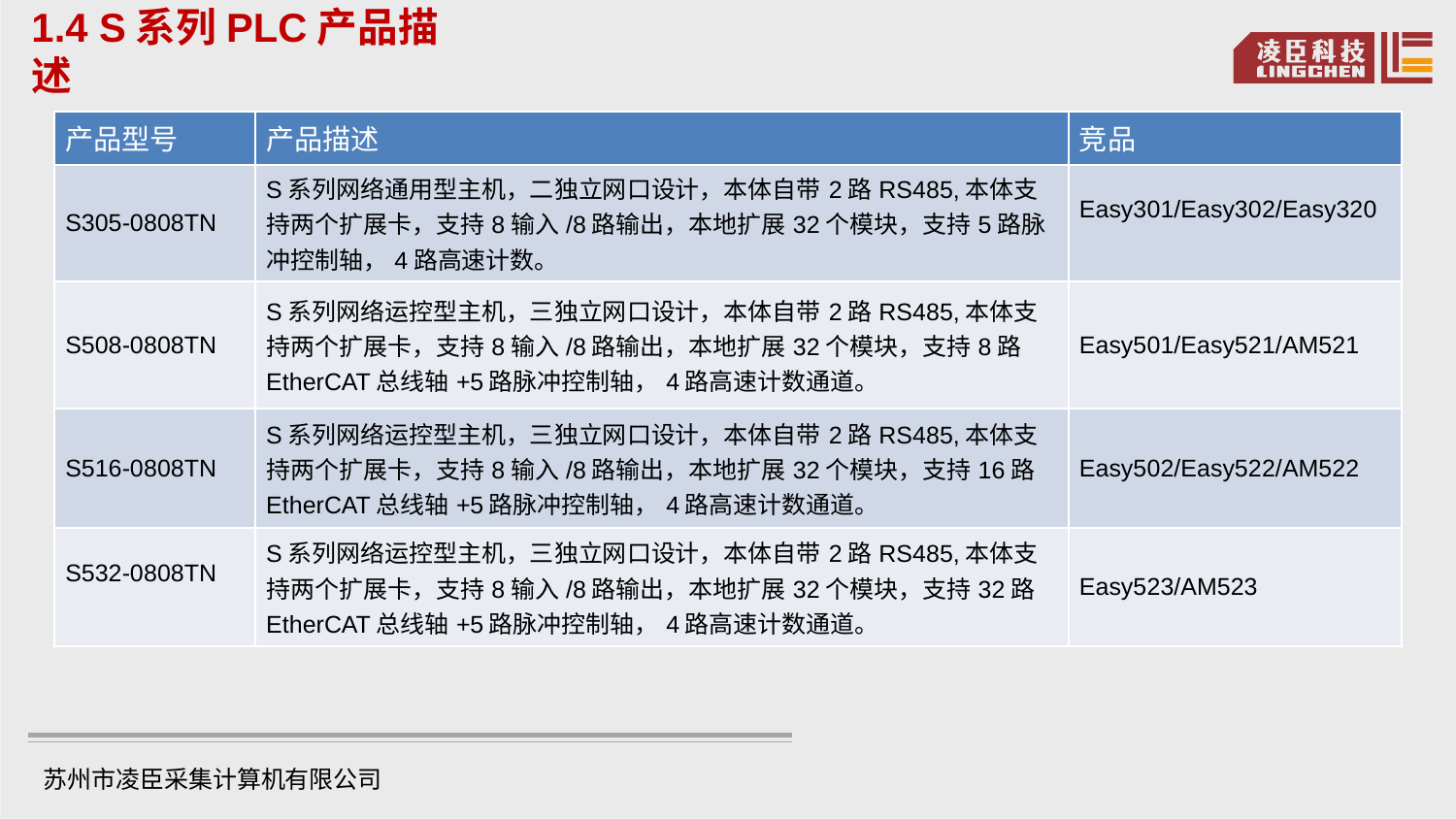

1.4 S系列PLC产品描述
| 产品型号 | 产品描述 | 竞品 |
| --- | --- | --- |
| S305-0808TN | S系列网络通用型主机，二独立网口设计，本体自带2路RS485,本体支持两个扩展卡，支持8输入/8路输出，本地扩展32个模块，支持5路脉冲控制轴，4路高速计数。 | Easy301/Easy302/Easy320 |
| S508-0808TN | S系列网络运控型主机，三独立网口设计，本体自带2路RS485,本体支持两个扩展卡，支持8输入/8路输出，本地扩展32个模块，支持8路EtherCAT总线轴+5路脉冲控制轴，4路高速计数通道。 | Easy501/Easy521/AM521 |
| S516-0808TN | S系列网络运控型主机，三独立网口设计，本体自带2路RS485,本体支持两个扩展卡，支持8输入/8路输出，本地扩展32个模块，支持16路EtherCAT总线轴+5路脉冲控制轴，4路高速计数通道。 | Easy502/Easy522/AM522 |
| S532-0808TN | S系列网络运控型主机，三独立网口设计，本体自带2路RS485,本体支持两个扩展卡，支持8输入/8路输出，本地扩展32个模块，支持32路EtherCAT总线轴+5路脉冲控制轴，4路高速计数通道。 | Easy523/AM523 |